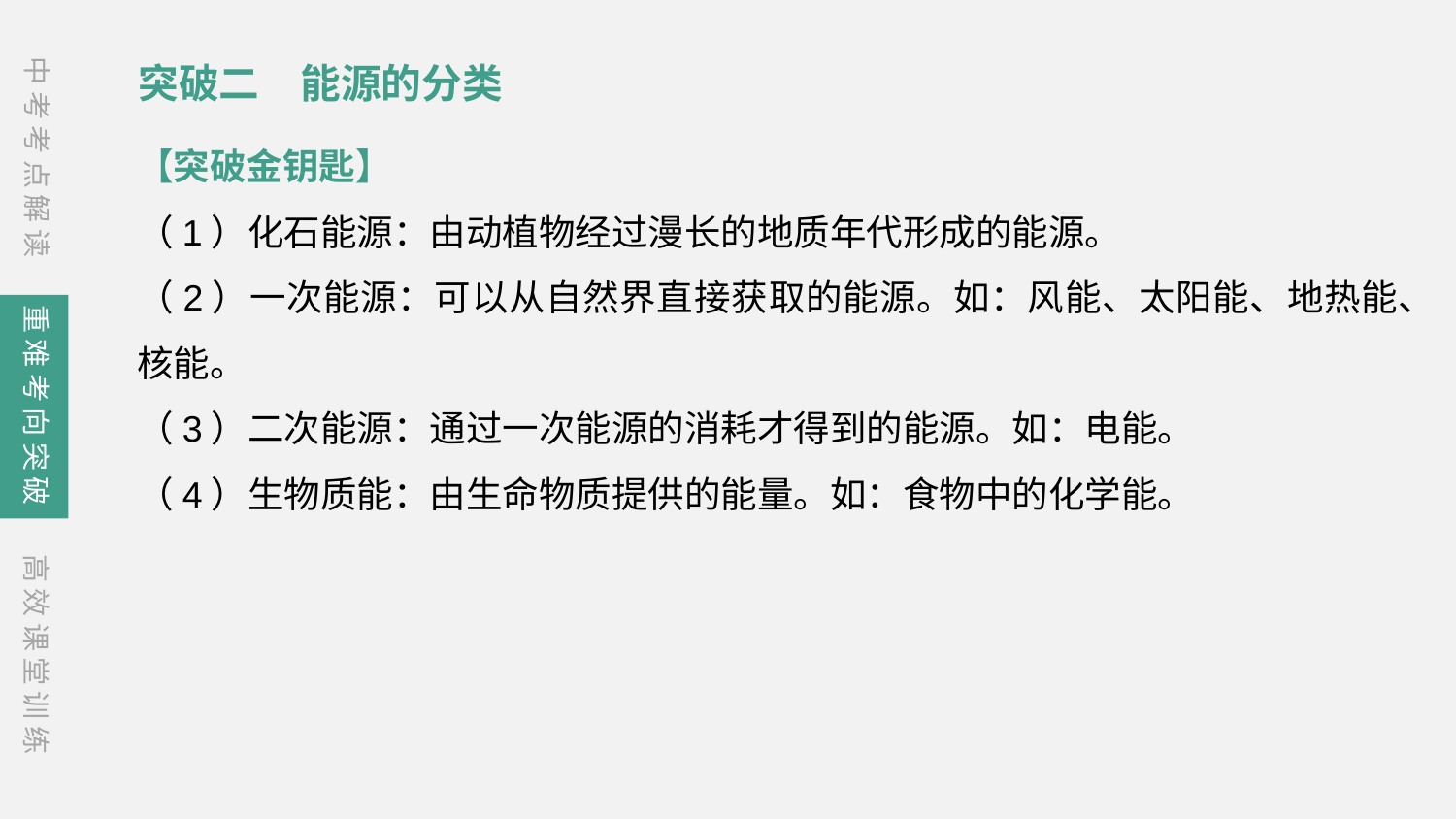

中考考点解读
突破二　能源的分类
【突破金钥匙】
（1）化石能源：由动植物经过漫长的地质年代形成的能源。
（2）一次能源：可以从自然界直接获取的能源。如：风能、太阳能、地热能、核能。
（3）二次能源：通过一次能源的消耗才得到的能源。如：电能。
（4）生物质能：由生命物质提供的能量。如：食物中的化学能。
重难考向突破

高效课堂训练